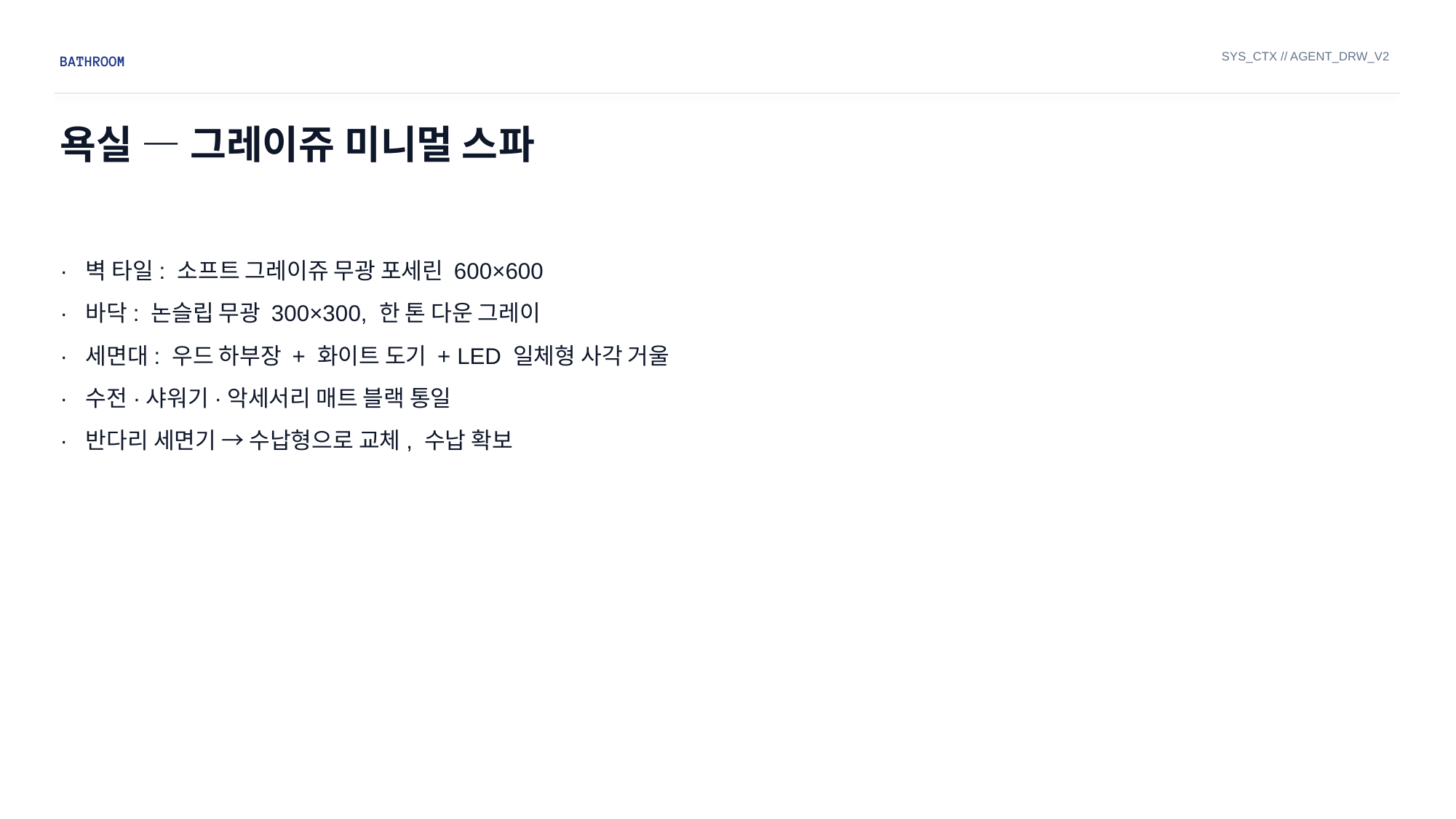

SYS_CTX // AGENT_DRW_V2
BATHROOM

욕실 — 그레이쥬 미니멀 스파
·  벽 타일: 소프트 그레이쥬 무광 포세린 600×600
·  바닥: 논슬립 무광 300×300, 한 톤 다운 그레이
·  세면대: 우드 하부장 + 화이트 도기 + LED 일체형 사각 거울
·  수전·샤워기·악세서리 매트 블랙 통일
·  반다리 세면기 → 수납형으로 교체, 수납 확보